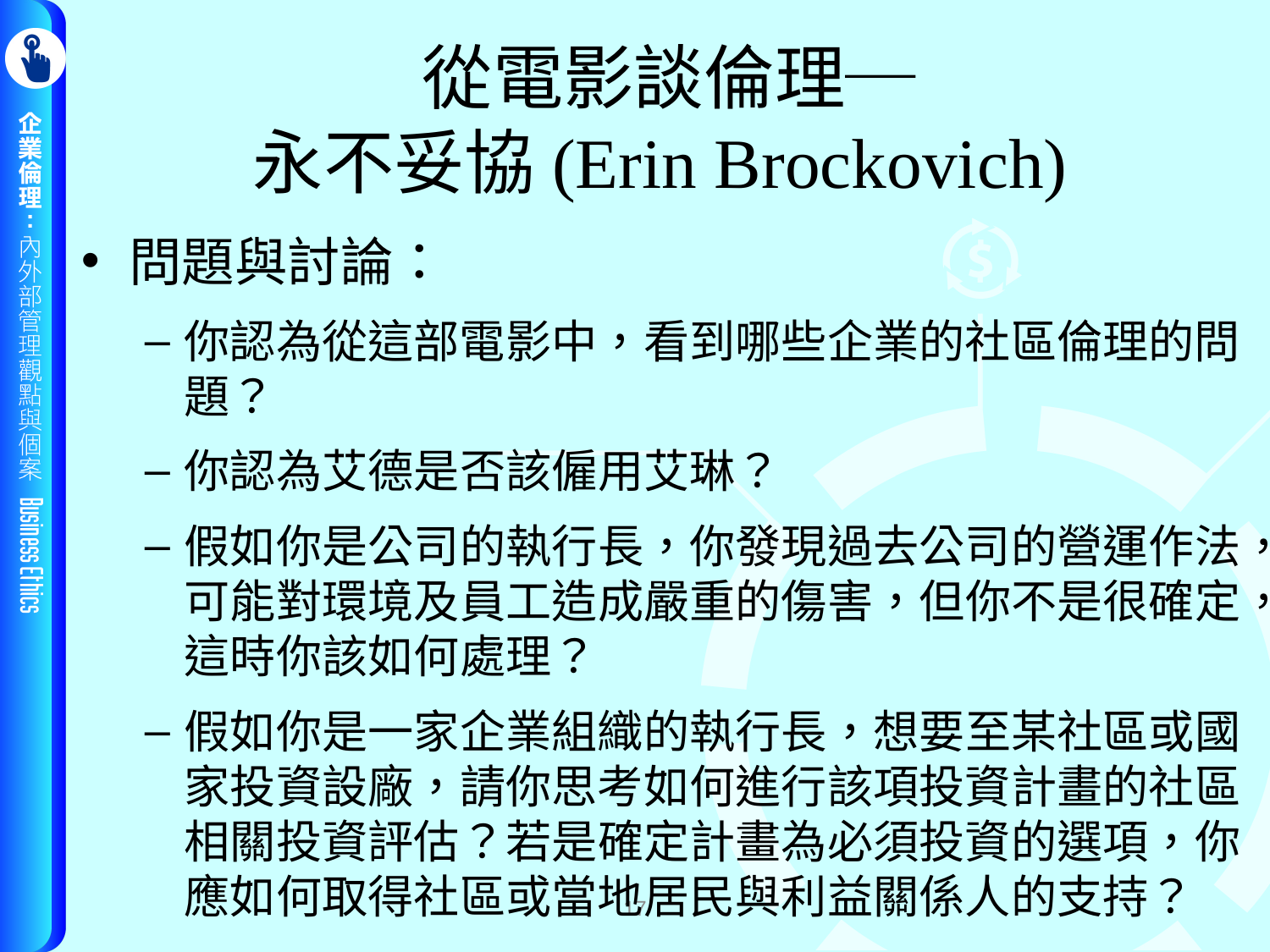

# 從電影談倫理─ 永不妥協(Erin Brockovich)
問題與討論：
你認為從這部電影中，看到哪些企業的社區倫理的問題？
你認為艾德是否該僱用艾琳？
假如你是公司的執行長，你發現過去公司的營運作法，可能對環境及員工造成嚴重的傷害，但你不是很確定，這時你該如何處理？
假如你是一家企業組織的執行長，想要至某社區或國家投資設廠，請你思考如何進行該項投資計畫的社區相關投資評估？若是確定計畫為必須投資的選項，你應如何取得社區或當地居民與利益關係人的支持？
17